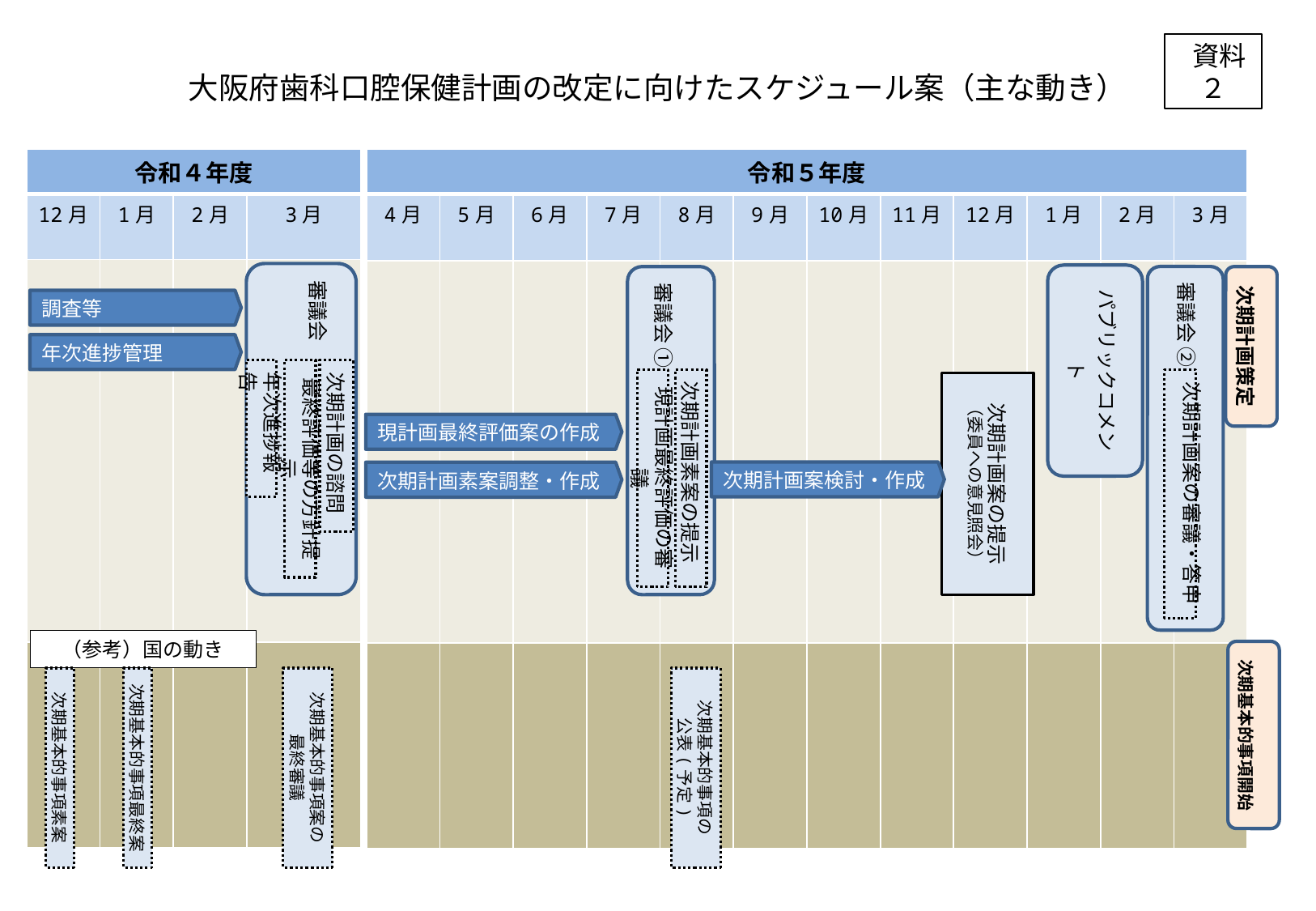

資料２
大阪府歯科口腔保健計画の改定に向けたスケジュール案（主な動き）
| 令和４年度 |  |  |  |
| --- | --- | --- | --- |
| 12月 | 1月 | 2月 | 3月 |
|  |  |  |  |
|  |  |  |  |
| 令和５年度 |  |  |  |  |  |  |  |  |  |  |  |
| --- | --- | --- | --- | --- | --- | --- | --- | --- | --- | --- | --- |
| 4月 | 5月 | 6月 | 7月 | 8月 | 9月 | 10月 | 11月 | 12月 | 1月 | 2月 | 3月 |
|  |  |  |  |  |  |  |  |  |  |  |  |
|  |  |  |  |  |  |  |  |  |  |  |  |
審議会
パブリックコメント
審議会 ②
次期計画策定
審議会 ①
調査等
年次進捗管理
年次進捗報告
最終評価等の方針提示
次期計画の諮問
現計画最終評価の審議
次期計画素案の提示
次期計画案の審議・答申
次期計画案の提示
（委員への意見照会）
現計画最終評価案の作成
次期計画案検討・作成
次期計画素案調整・作成
（参考）国の動き
次期基本的事項開始
次期基本的事項素案
次期基本的事項最終案
次期基本的事項案の
最終審議
次期基本的事項の
公表(予定)